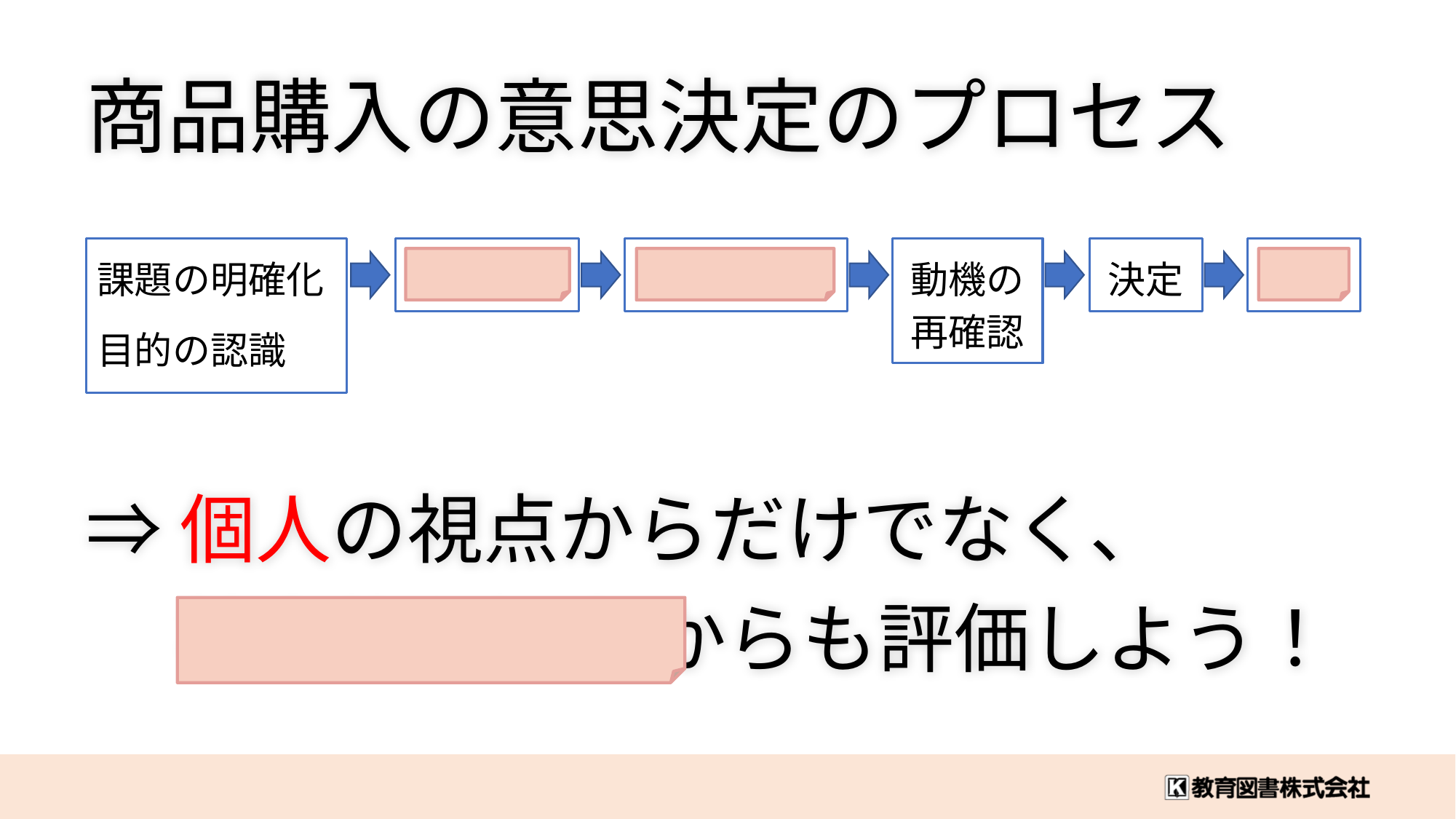

商品購入の意思決定のプロセス
課題の明確化
目的の認識
比較・検討
動機の再確認
決定
評価
情報収集

⇒個人の視点からだけでなく、
　 社会的な視点 からも評価しよう！